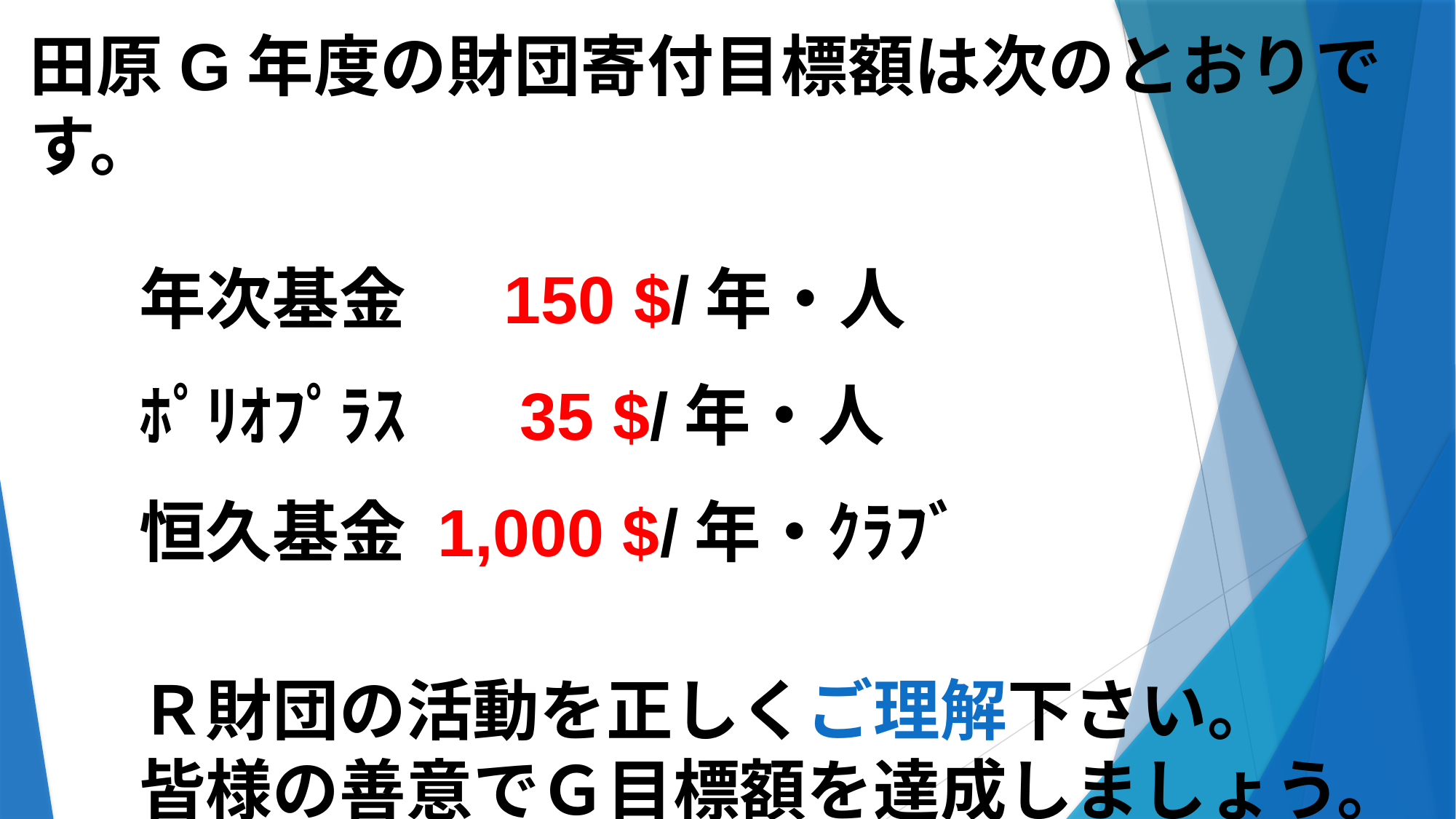

田原G年度の財団寄付目標額は次のとおりです。

年次基金　 150 $/年・人

ﾎﾟﾘｵﾌﾟﾗｽ　  35 $/年・人

恒久基金 1,000 $/年・ｸﾗﾌﾞ

Ｒ財団の活動を正しくご理解下さい。
皆様の善意でＧ目標額を達成しましょう。
世界で良いことをしましょう。